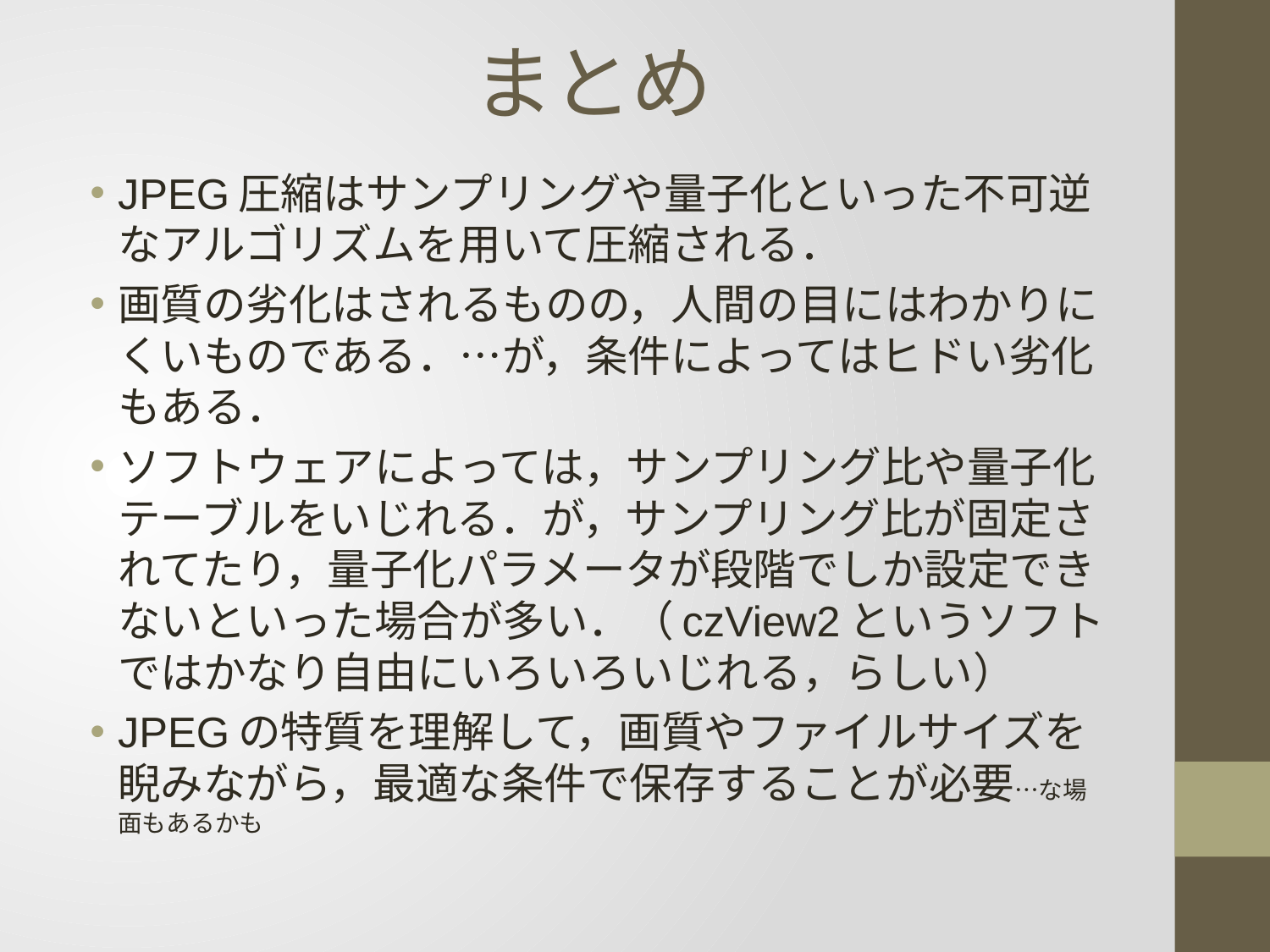

# まとめ
JPEG圧縮はサンプリングや量子化といった不可逆なアルゴリズムを用いて圧縮される．
画質の劣化はされるものの，人間の目にはわかりにくいものである．…が，条件によってはヒドい劣化もある．
ソフトウェアによっては，サンプリング比や量子化テーブルをいじれる．が，サンプリング比が固定されてたり，量子化パラメータが段階でしか設定できないといった場合が多い．（czView2というソフトではかなり自由にいろいろいじれる，らしい）
JPEGの特質を理解して，画質やファイルサイズを睨みながら，最適な条件で保存することが必要…な場面もあるかも